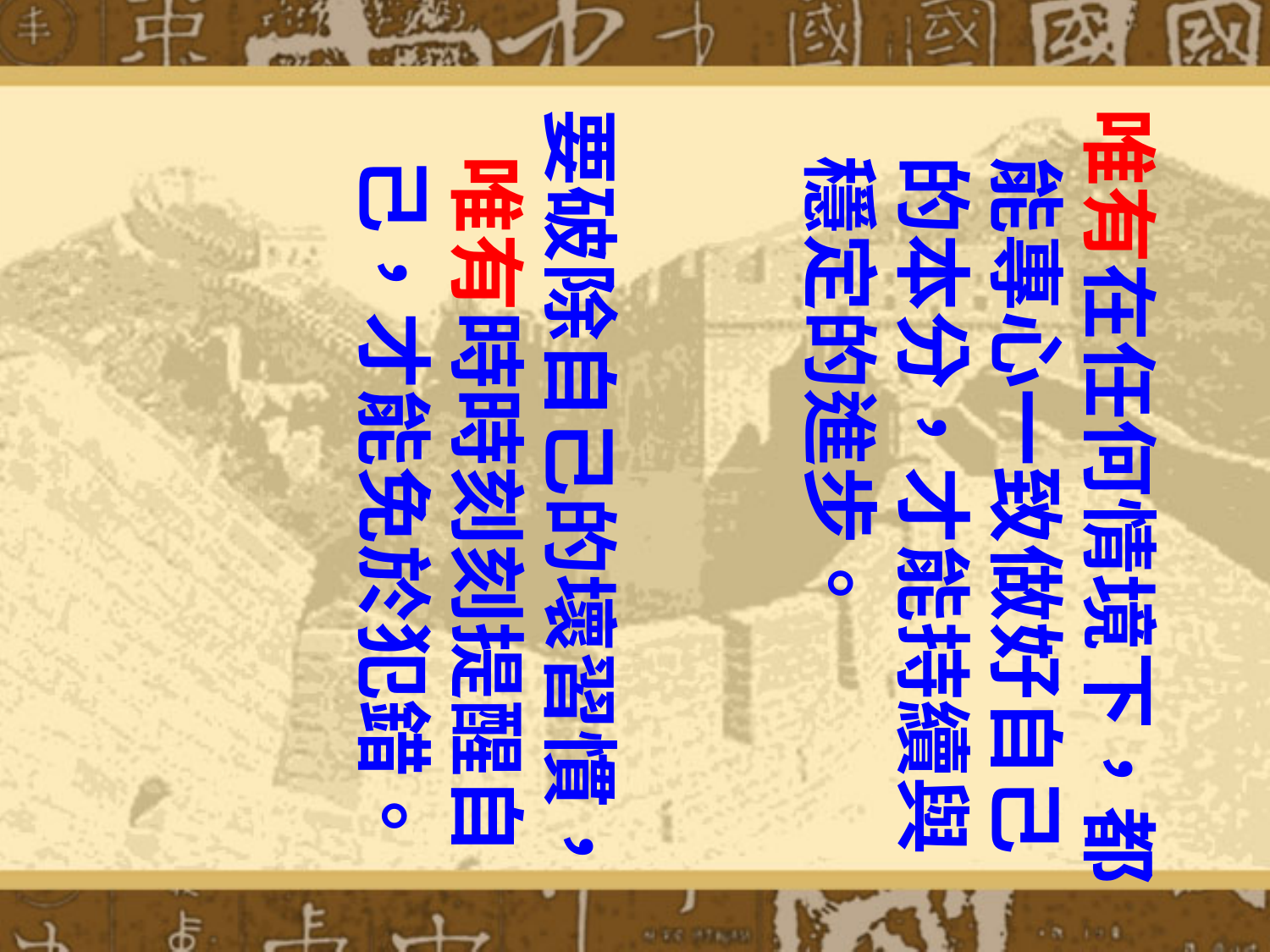

要破除自己的壞習慣，唯有時時刻刻提醒自己，才能免於犯錯。
唯有在任何情境下，都能專心一致做好自己的本分，才能持續與穩定的進步。